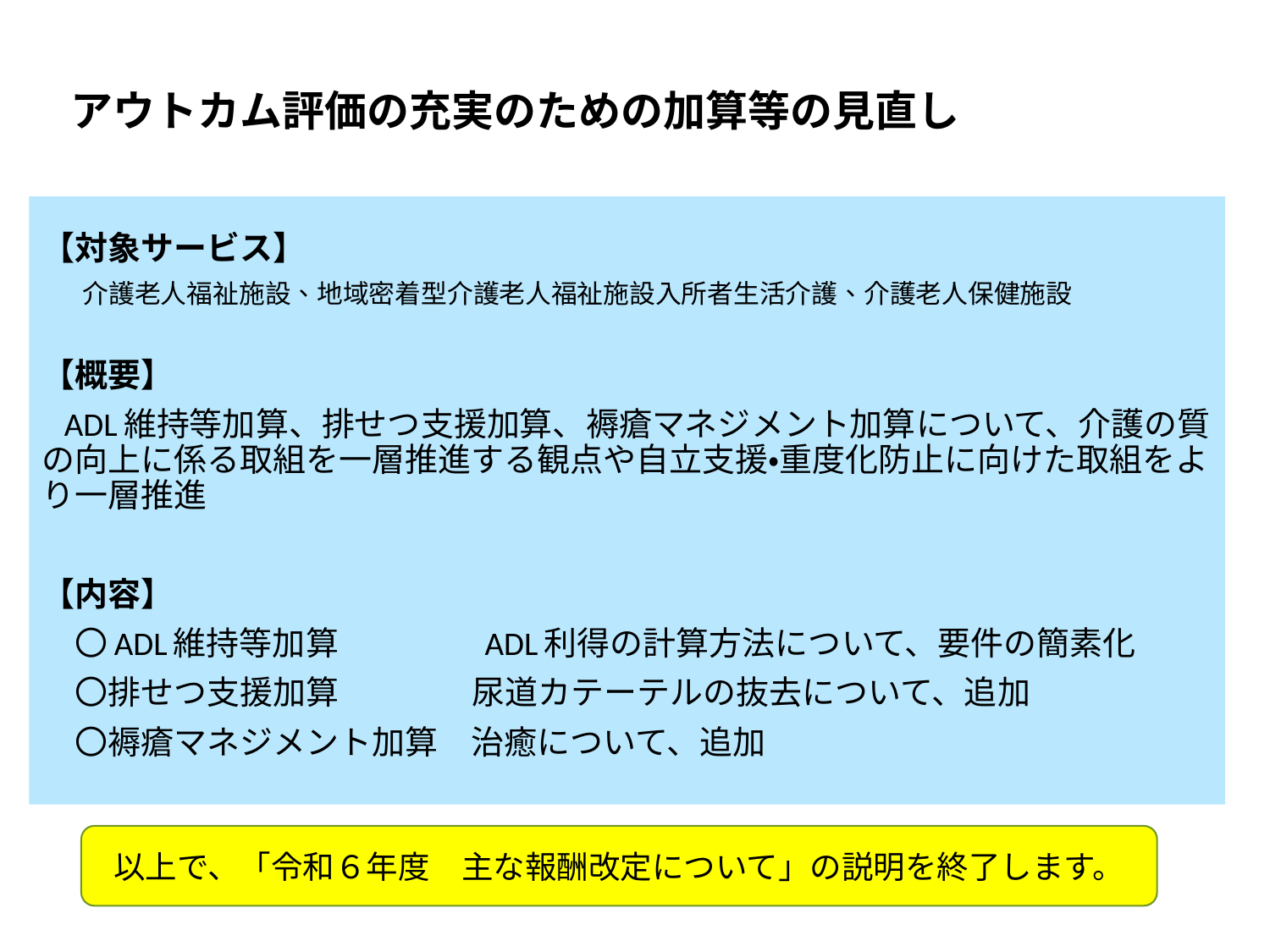

# アウトカム評価の充実のための加算等の見直し

【対象サービス】
　　介護老人福祉施設、地域密着型介護老人福祉施設入所者生活介護、介護老人保健施設

【概要】
   ADL維持等加算、排せつ支援加算、褥瘡マネジメント加算について、介護の質の向上に係る取組を一層推進する観点や自立支援・重度化防止に向けた取組をより一層推進

【内容】
　〇ADL維持等加算　　          ADL利得の計算方法について、要件の簡素化
　〇排せつ支援加算　　         尿道カテーテルの抜去について、追加
　〇褥瘡マネジメント加算　治癒について、追加
以上で、「令和６年度　主な報酬改定について」の説明を終了します。